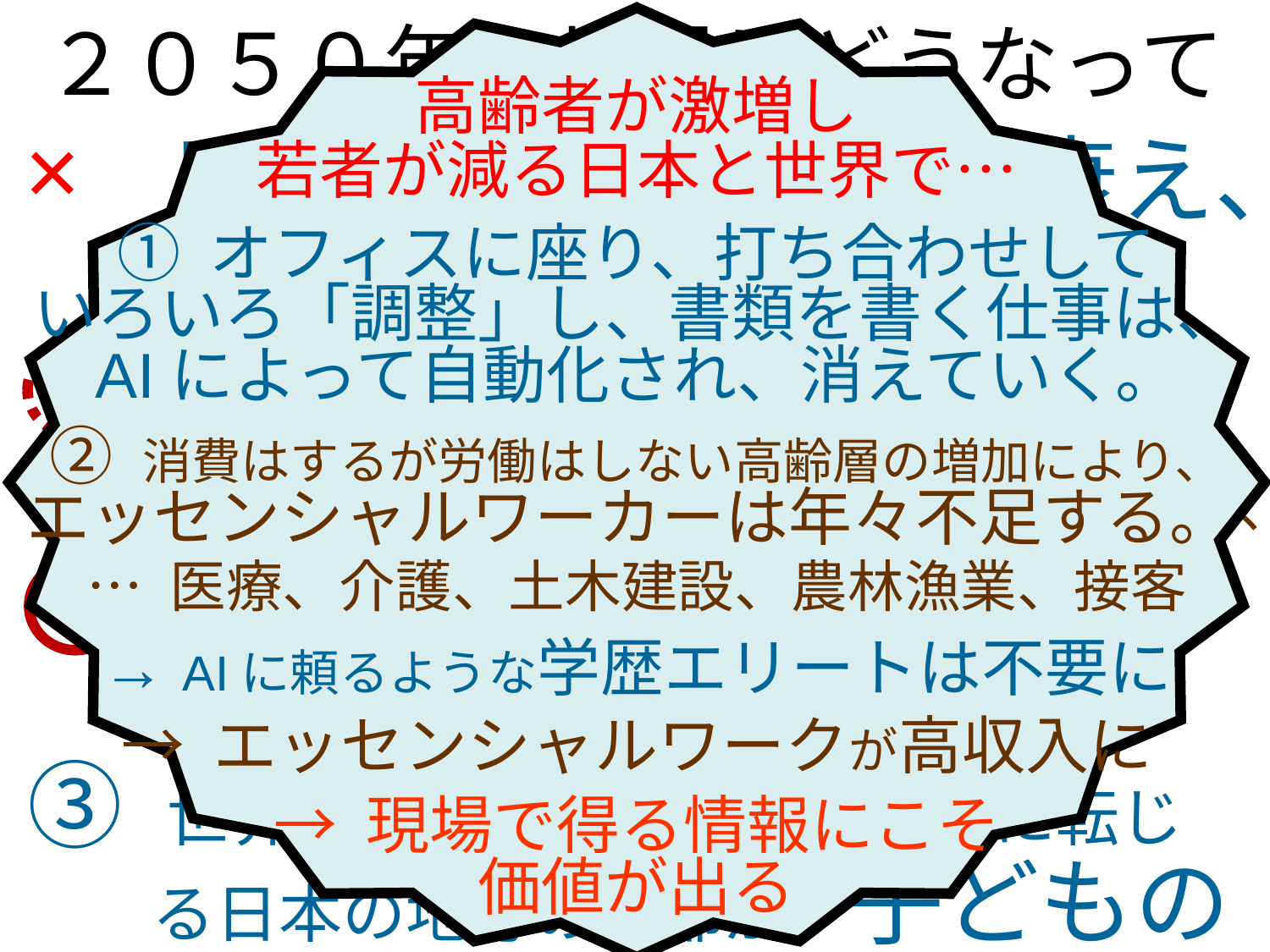

高齢者が激増し
若者が減る日本と世界で…
① オフィスに座り、打ち合わせして
いろいろ「調整」し、書類を書く仕事は、
AIによって自動化され、消えていく。
② 消費はするが労働はしない高齢層の増加により、
エッセンシャルワーカーは年々不足する。
… 医療、介護、土木建設、農林漁業、接客
→ AIに頼るような学歴エリートは不要に
→ エッセンシャルワークが高収入に
→ 現場で得る情報にこそ
価値が出る
２０５０年の世界はどうなっている？
×
① 日本や中国はかなり衰え、　インドや米国が栄えている
② 世界中で少子化が始まり、高齢者は激増し、各国が日本を追って衰える
③ 世界に先駆けて高齢者が減少に転じる日本の地方の一部が、子どもの　再増加を実現し、一足先に再生に向かう